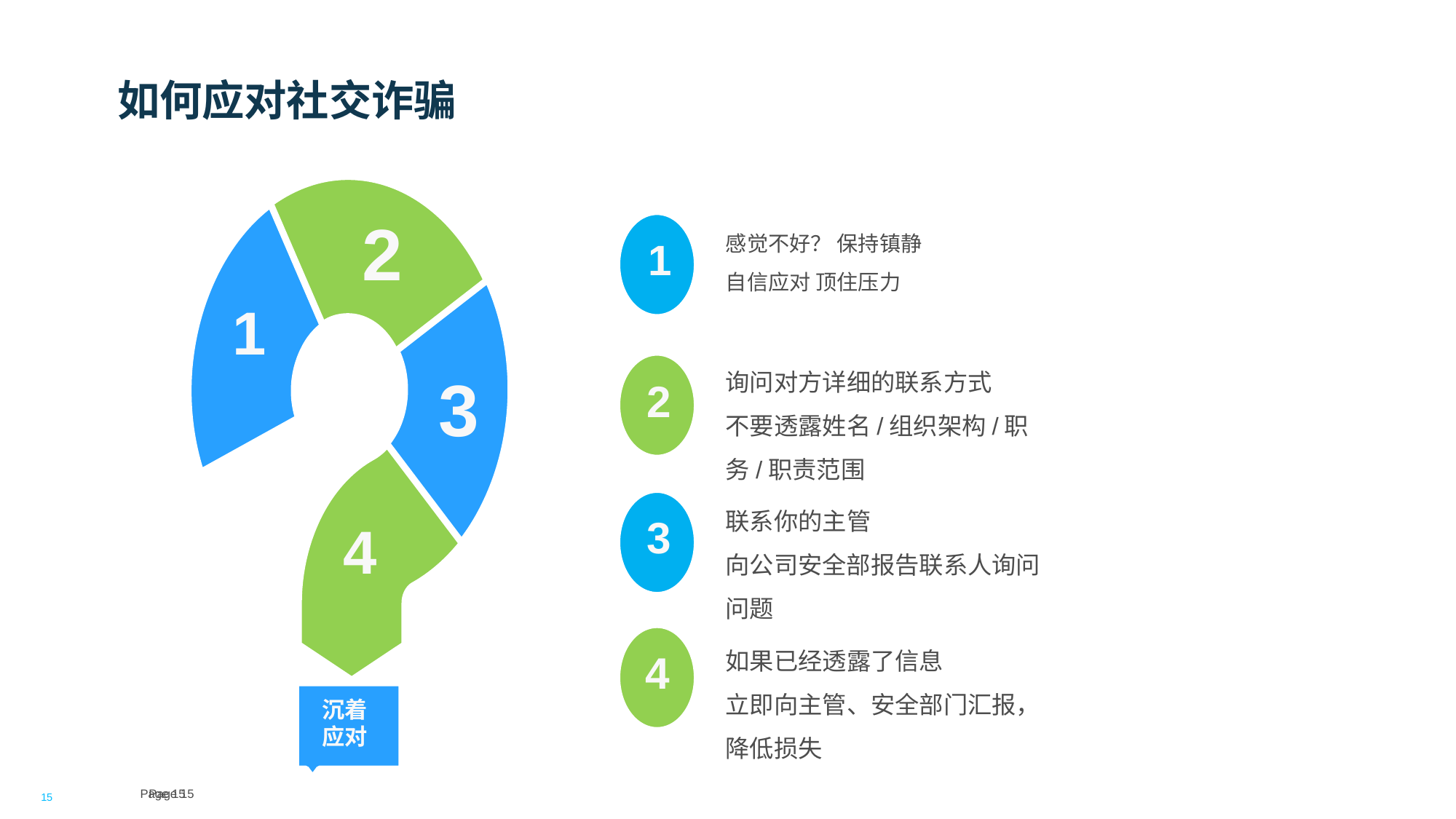

# 如何应对社交诈骗

2

1
感觉不好？ 保持镇静
自信应对 顶住压力

1

询问对方详细的联系方式
不要透露姓名/组织架构/职务/职责范围

2
3

联系你的主管
向公司安全部报告联系人询问问题

3
4

4
如果已经透露了信息
立即向主管、安全部门汇报，降低损失

沉着
应对
Page 15
Page 15
15